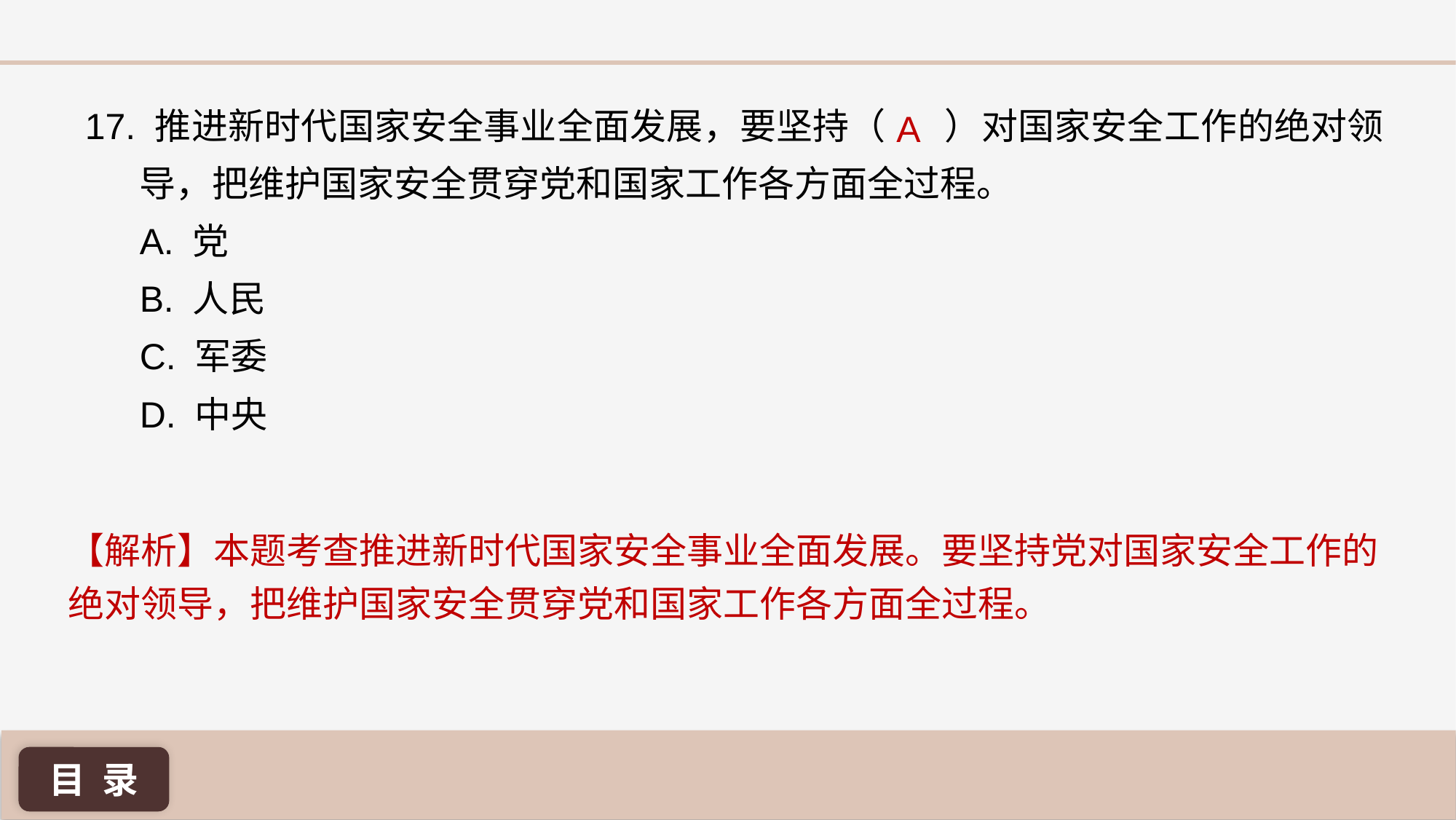

17. 推进新时代国家安全事业全面发展，要坚持（       ）对国家安全工作的绝对领导，把维护国家安全贯穿党和国家工作各方面全过程。
A. 党
B. 人民
C. 军委
D. 中央
A
【解析】本题考查推进新时代国家安全事业全面发展。要坚持党对国家安全工作的绝对领导，把维护国家安全贯穿党和国家工作各方面全过程。